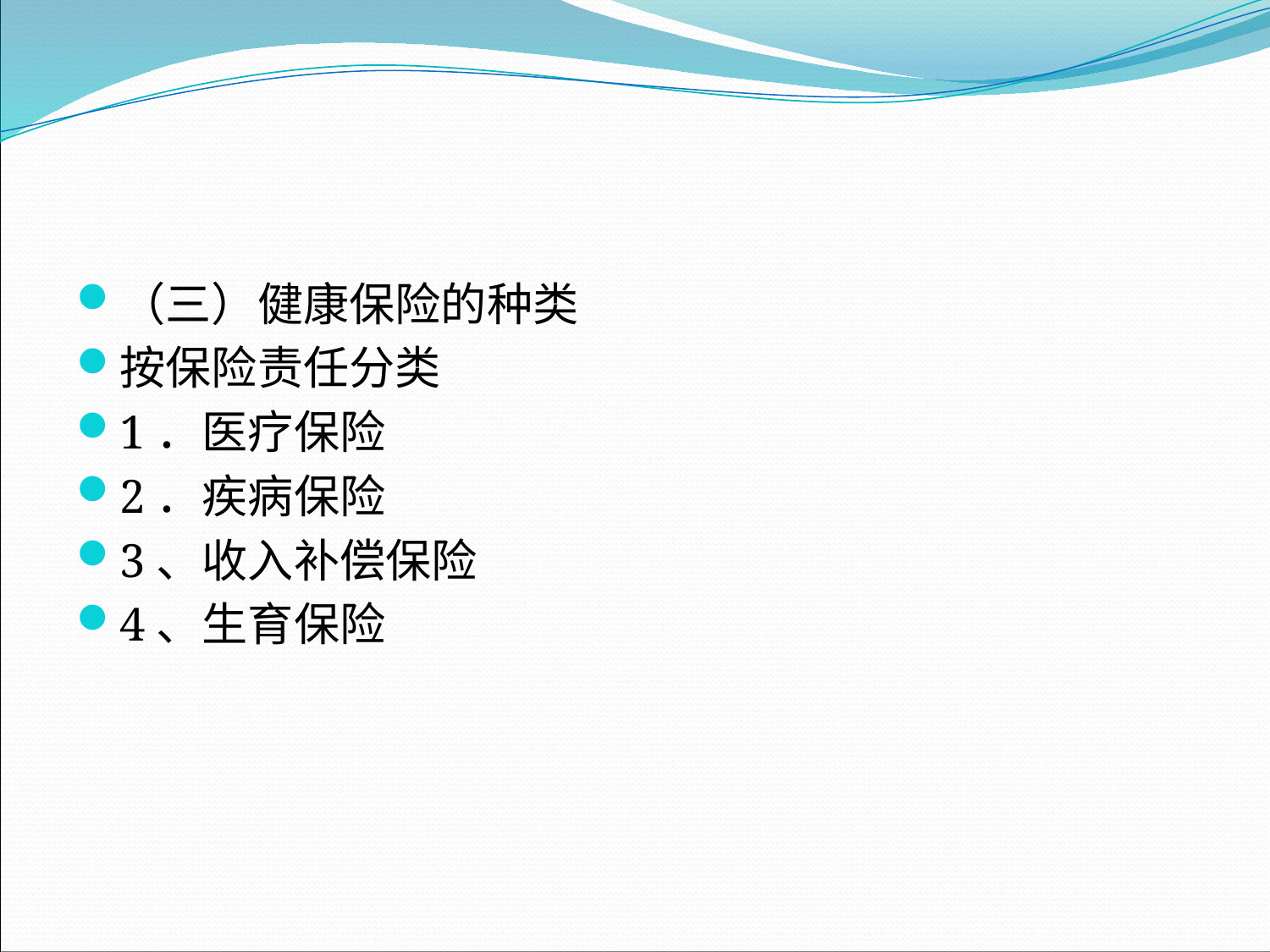

#
（三）健康保险的种类
按保险责任分类
1．医疗保险
2．疾病保险
3、收入补偿保险
4、生育保险